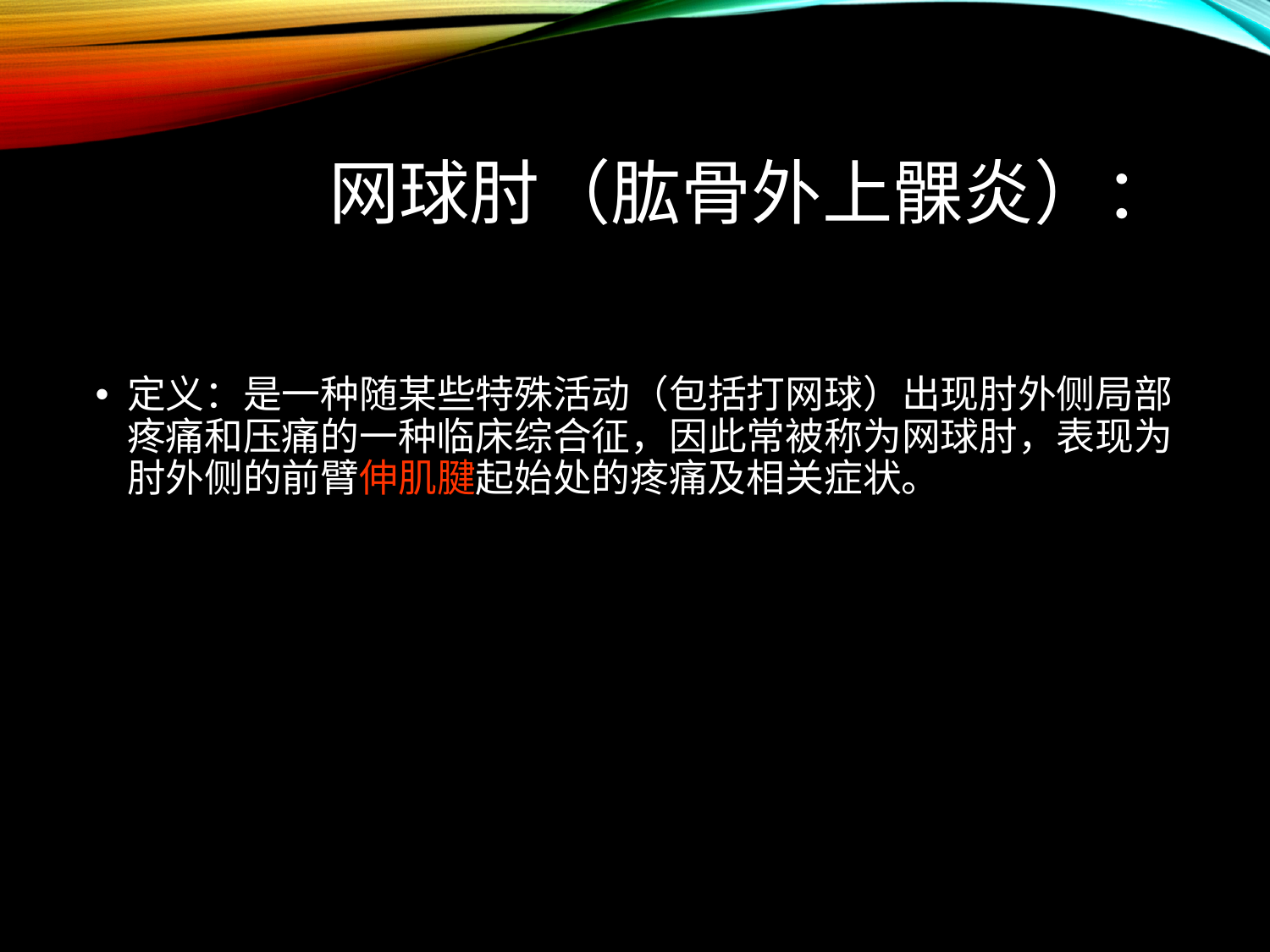

# 网球肘（肱骨外上髁炎）：

定义：是一种随某些特殊活动（包括打网球）出现肘外侧局部疼痛和压痛的一种临床综合征，因此常被称为网球肘，表现为肘外侧的前臂伸肌腱起始处的疼痛及相关症状。